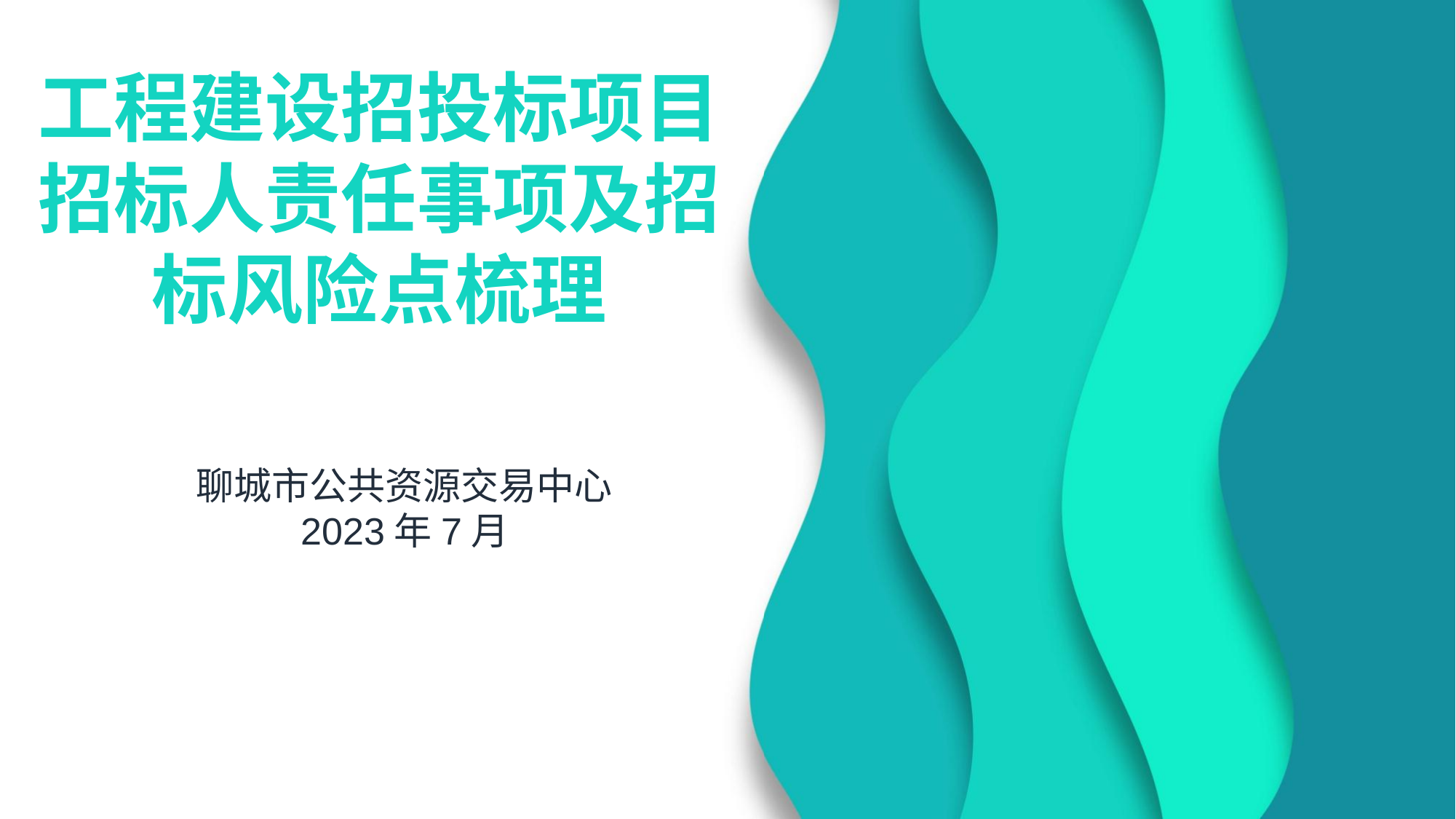

工程建设招投标项目
招标人责任事项及招标风险点梳理
     聊城市公共资源交易中心
     2023年7月